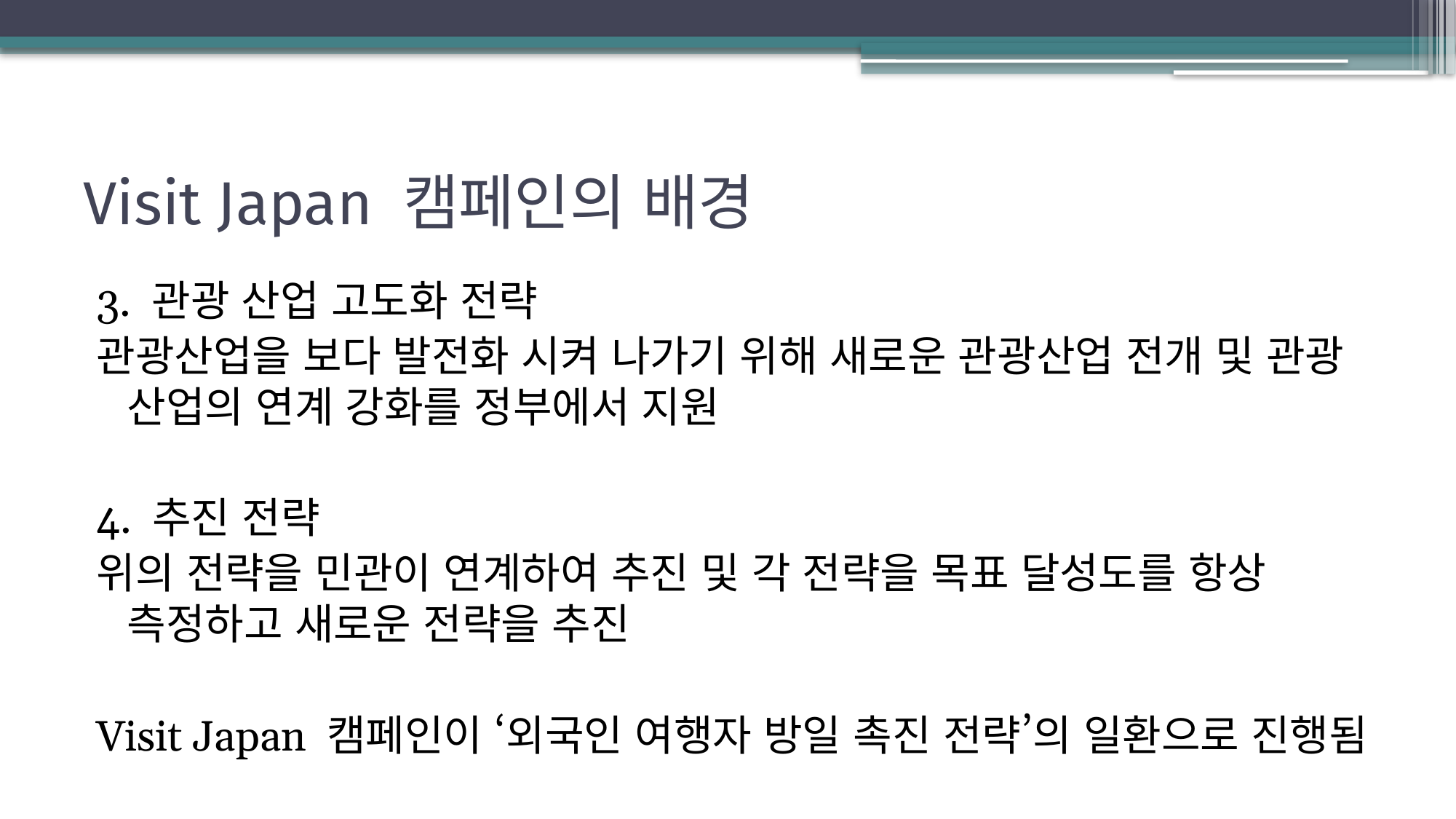

# Visit Japan 캠페인의 배경
3. 관광 산업 고도화 전략
관광산업을 보다 발전화 시켜 나가기 위해 새로운 관광산업 전개 및 관광 산업의 연계 강화를 정부에서 지원

4. 추진 전략
위의 전략을 민관이 연계하여 추진 및 각 전략을 목표 달성도를 항상 측정하고 새로운 전략을 추진

Visit Japan 캠페인이 ‘외국인 여행자 방일 촉진 전략’의 일환으로 진행됨